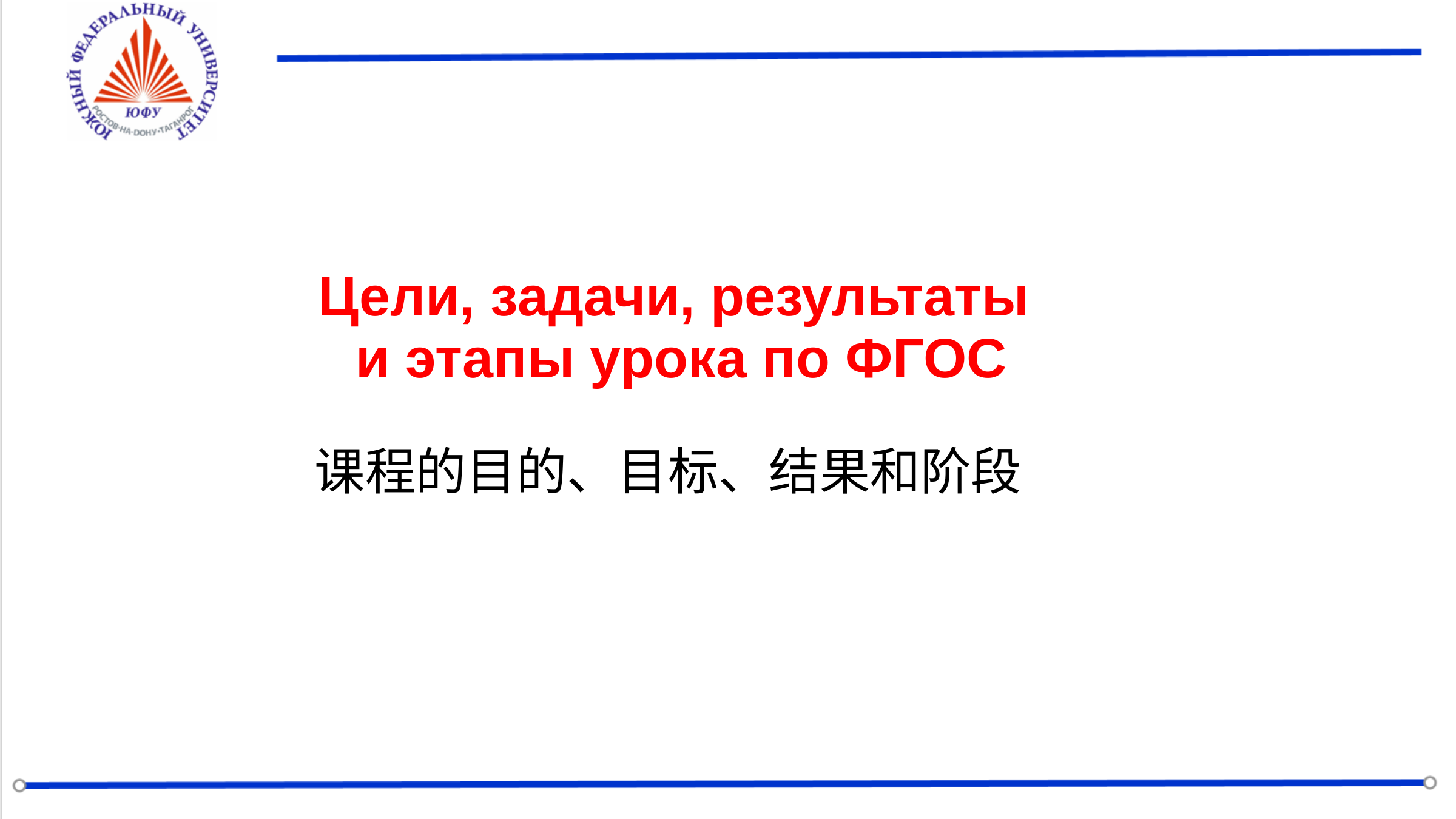

Цели, задачи, результаты
и этапы урока по ФГОС
课程的目的、目标、结果和阶段